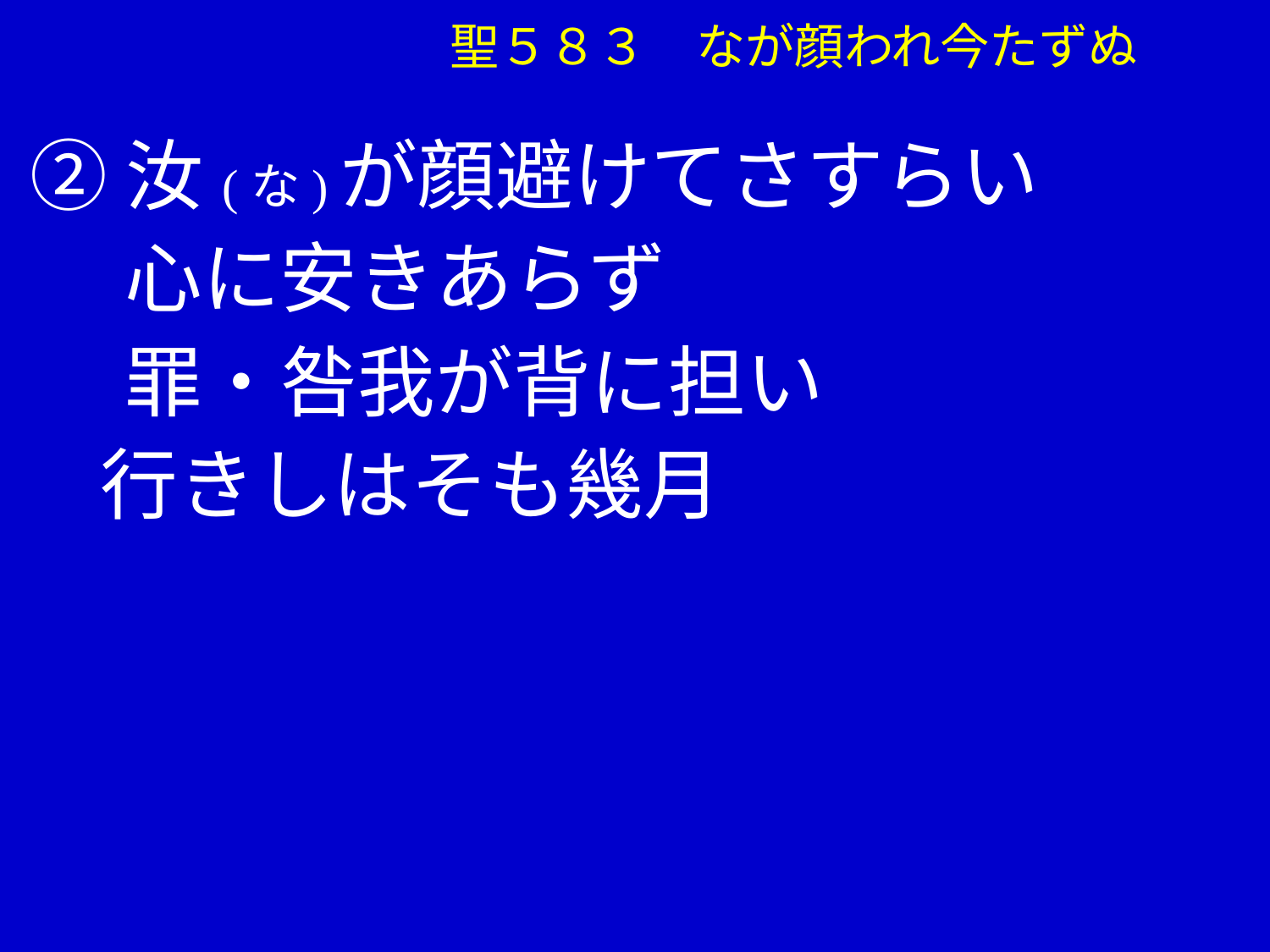

聖５８３　なが顔われ今たずぬ
 ②汝(な)が顔避けてさすらい
　  心に安きあらず
　  罪・咎我が背に担い
    行きしはそも幾月